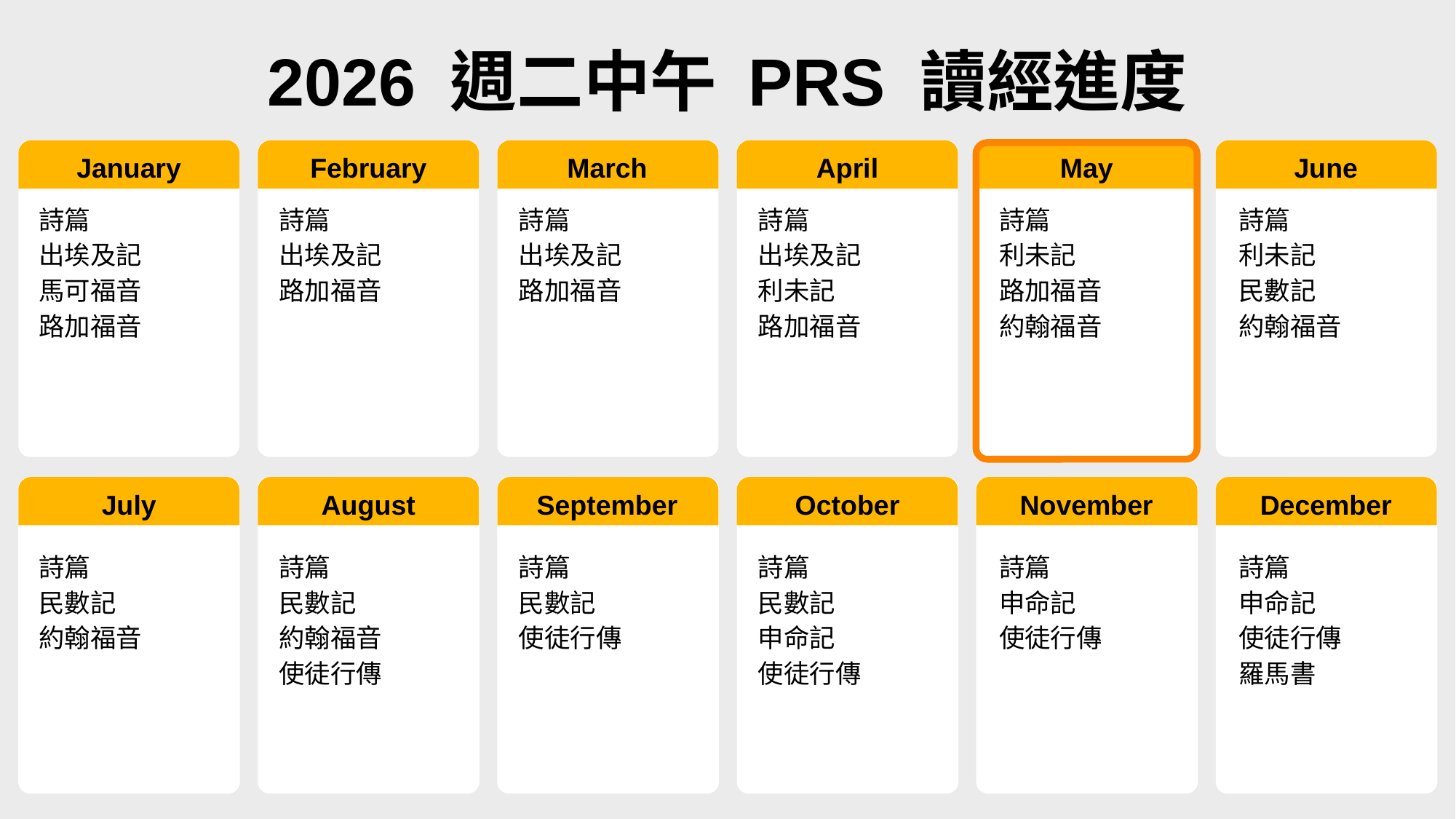

2026 週二中午 PRS 讀經進度

January
February
March
April
May
June
詩篇
出埃及記
馬可福音
路加福音
詩篇
出埃及記
路加福音
詩篇
出埃及記
路加福音
詩篇
出埃及記
利未記
路加福音
詩篇
利未記
路加福音
約翰福音
詩篇
利未記
民數記
約翰福音

July
August
September
October
November
December
詩篇
民數記
約翰福音
詩篇
民數記
約翰福音
使徒行傳
詩篇
民數記
使徒行傳
詩篇
民數記
申命記
使徒行傳
詩篇
申命記
使徒行傳
詩篇
申命記
使徒行傳
羅馬書